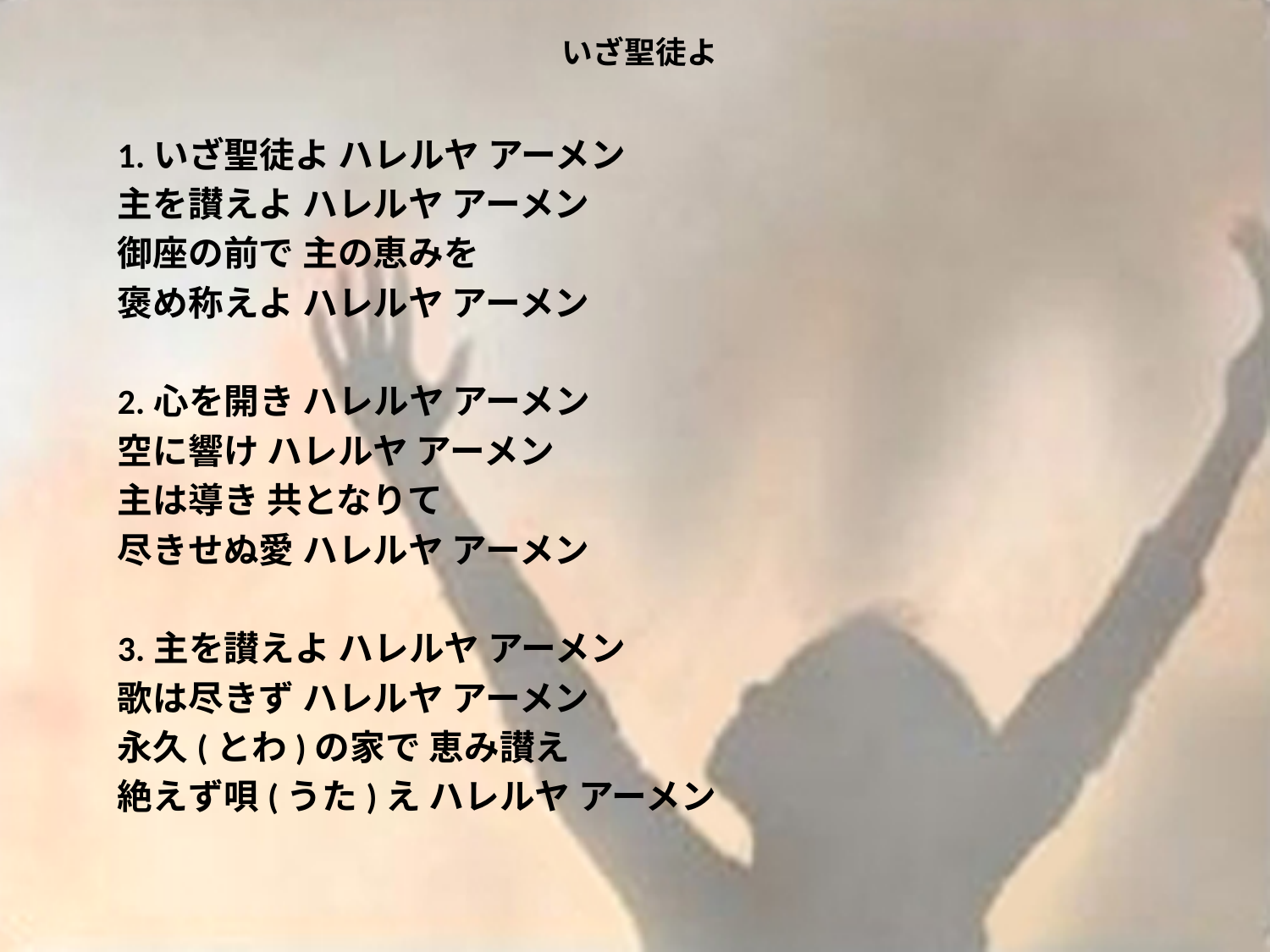

# いざ聖徒よ
1.いざ聖徒よ ハレルヤ アーメン
主を讃えよ ハレルヤ アーメン
御座の前で 主の恵みを
褒め称えよ ハレルヤ アーメン

2.心を開き ハレルヤ アーメン
空に響け ハレルヤ アーメン
主は導き 共となりて
尽きせぬ愛 ハレルヤ アーメン

3.主を讃えよ ハレルヤ アーメン
歌は尽きず ハレルヤ アーメン
永久(とわ)の家で 恵み讃え
絶えず唄(うた)え ハレルヤ アーメン